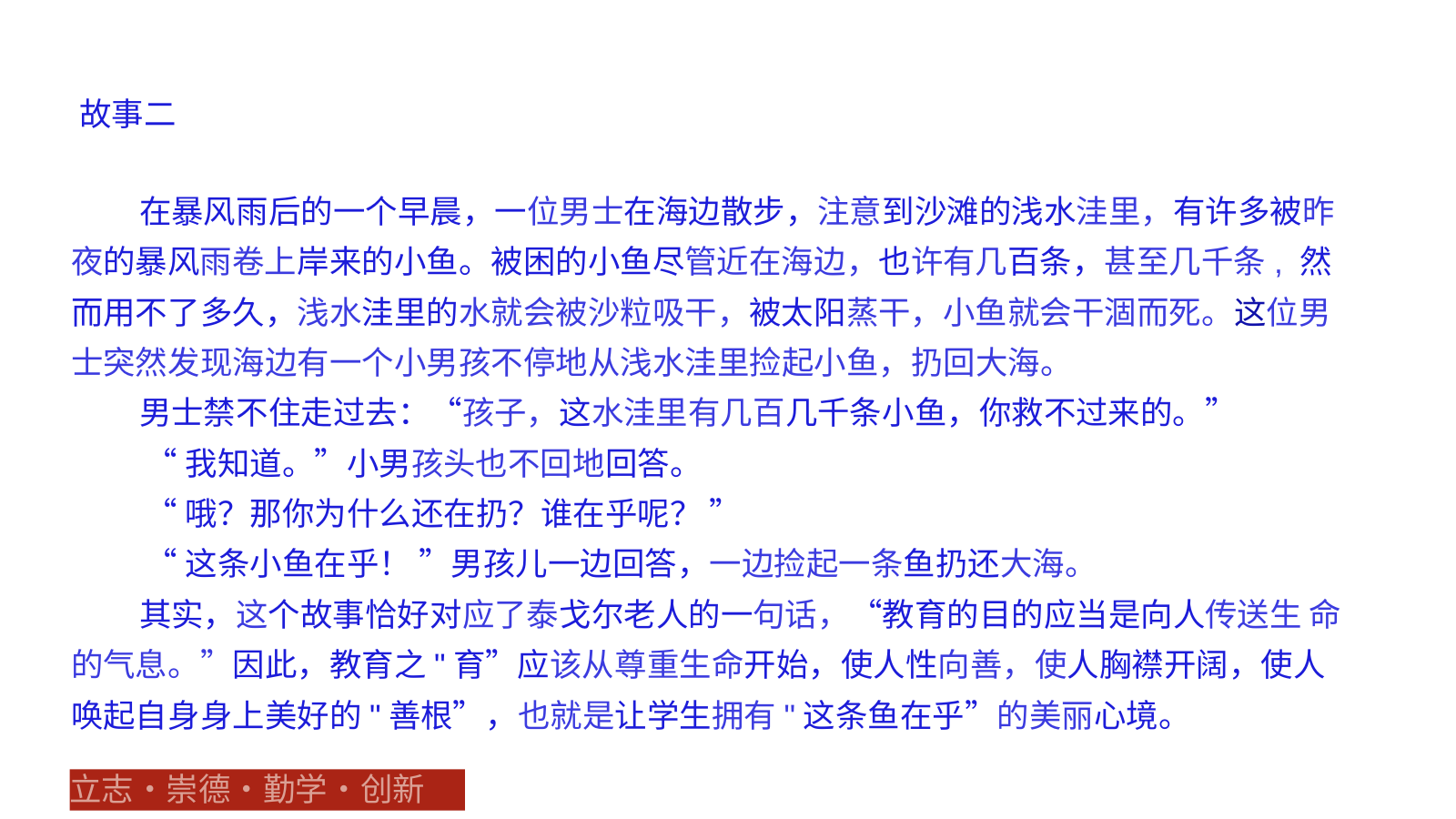

故事二
在暴风雨后的一个早晨，一位男士在海边散步，注意到沙滩的浅水洼里，有许多被昨夜的暴风雨卷上岸来的小鱼。被困的小鱼尽管近在海边，也许有几百条，甚至几千条, 然而用不了多久，浅水洼里的水就会被沙粒吸干，被太阳蒸干，小鱼就会干涸而死。这位男士突然发现海边有一个小男孩不停地从浅水洼里捡起小鱼，扔回大海。
男士禁不住走过去：“孩子，这水洼里有几百几千条小鱼，你救不过来的。”
“我知道。”小男孩头也不回地回答。
“哦？那你为什么还在扔？谁在乎呢？ ”
“这条小鱼在乎！ ”男孩儿一边回答，一边捡起一条鱼扔还大海。
其实，这个故事恰好对应了泰戈尔老人的一句话，“教育的目的应当是向人传送生 命的气息。”因此，教育之"育”应该从尊重生命开始，使人性向善，使人胸襟开阔，使人唤起自身身上美好的"善根”，也就是让学生拥有"这条鱼在乎”的美丽心境。
立志•崇德•勤学•创新